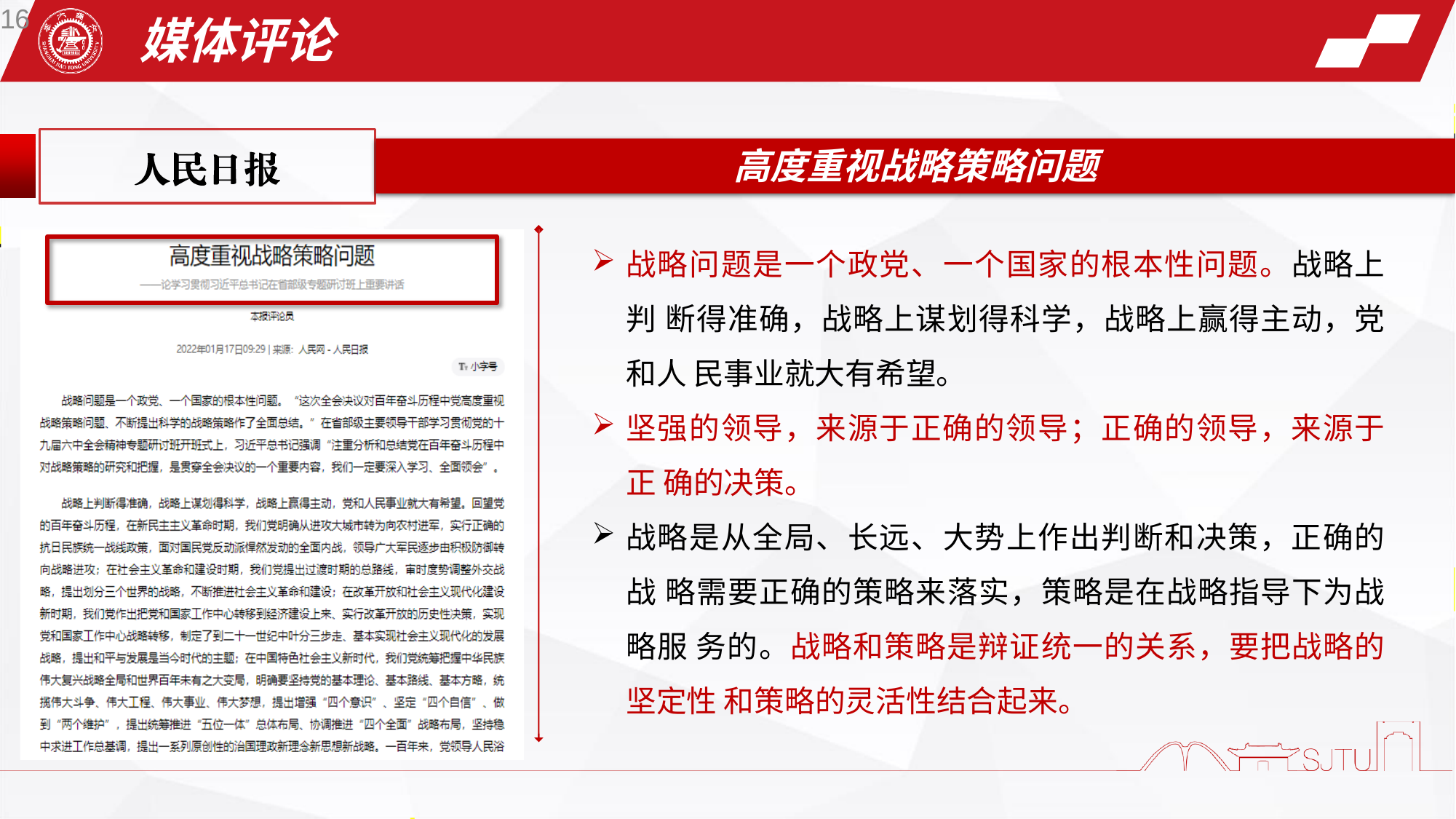

16

# 媒体评论

高度重视战略策略问题
战略问题是一个政党、一个国家的根本性问题。战略上判 断得准确，战略上谋划得科学，战略上赢得主动，党和人 民事业就大有希望。
坚强的领导，来源于正确的领导；正确的领导，来源于正 确的决策。
战略是从全局、长远、大势上作出判断和决策，正确的战 略需要正确的策略来落实，策略是在战略指导下为战略服 务的。战略和策略是辩证统一的关系，要把战略的坚定性 和策略的灵活性结合起来。
持续推进更高水平的对外开放